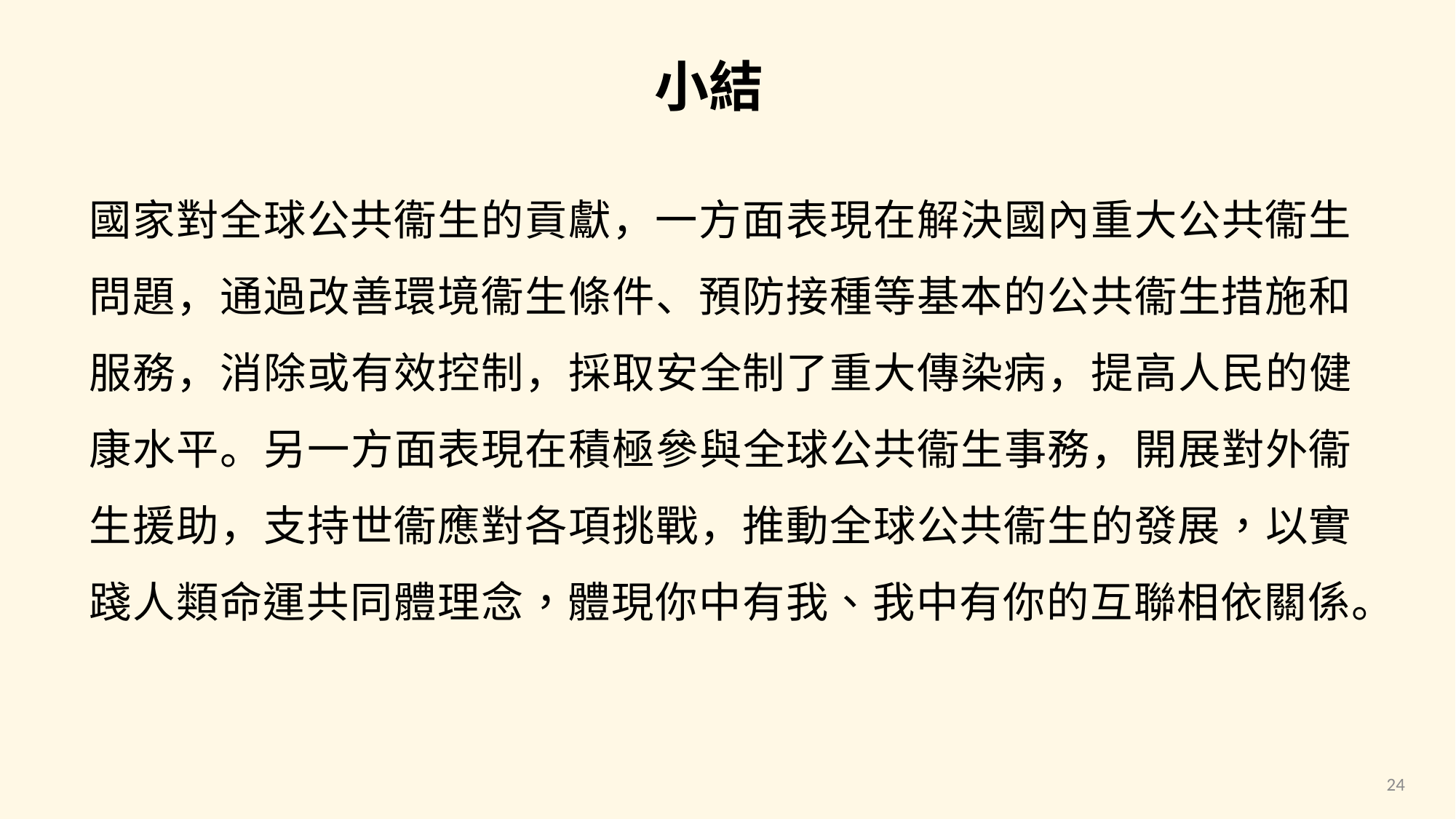

小結
國家對全球公共衞生的貢獻，一方面表現在解決國內重大公共衞生問題，通過改善環境衞生條件、預防接種等基本的公共衞生措施和服務，消除或有效控制，採取安全制了重大傳染病，提高人民的健康水平。另一方面表現在積極參與全球公共衞生事務，開展對外衞生援助，支持世衞應對各項挑戰，推動全球公共衞生的發展，以實踐人類命運共同體理念，體現你中有我、我中有你的互聯相依關係。
24